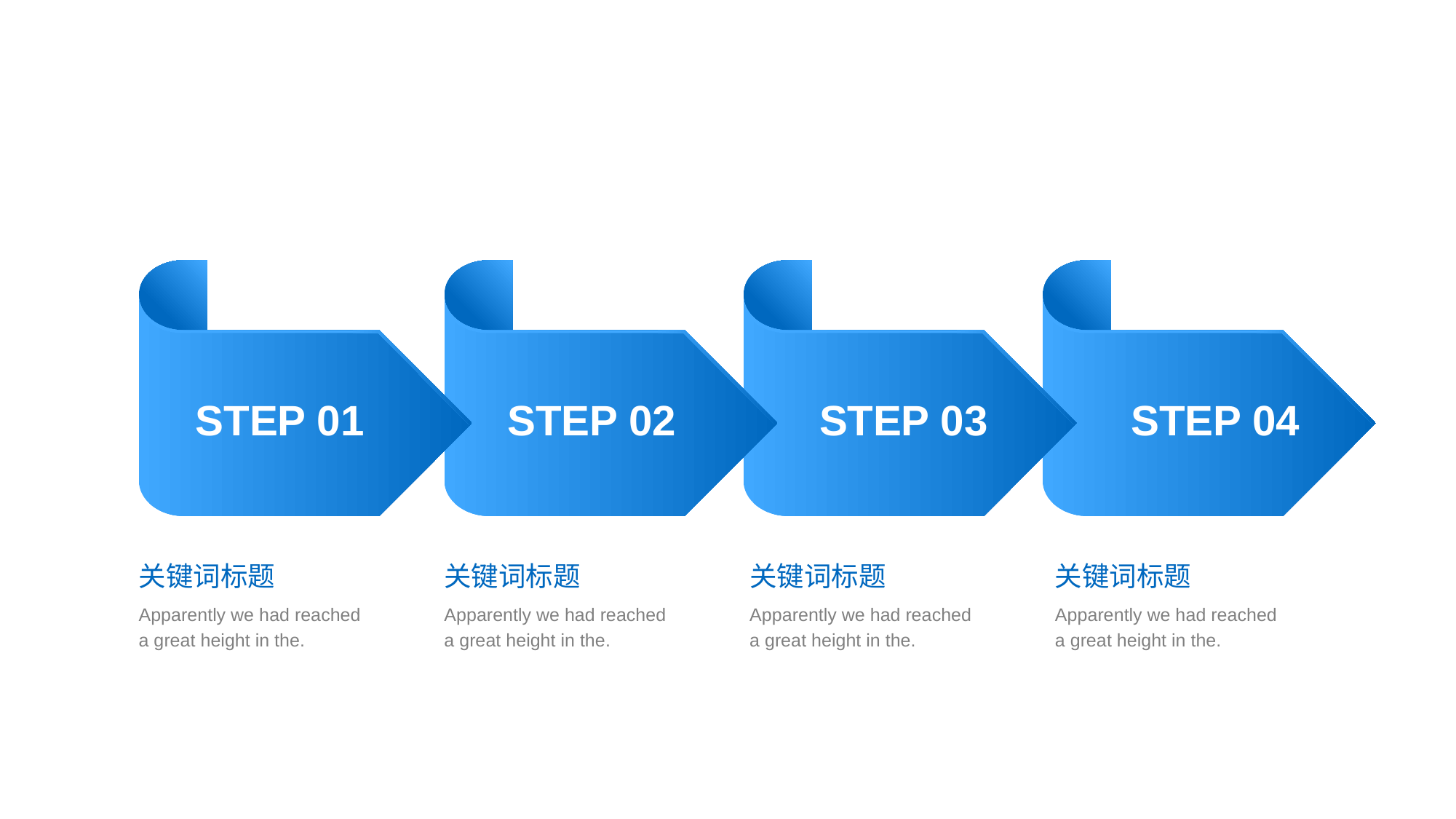

STEP 01
STEP 02
STEP 03
STEP 04
关键词标题
关键词标题
关键词标题
关键词标题
Apparently we had reached a great height in the.
Apparently we had reached a great height in the.
Apparently we had reached a great height in the.
Apparently we had reached a great height in the.